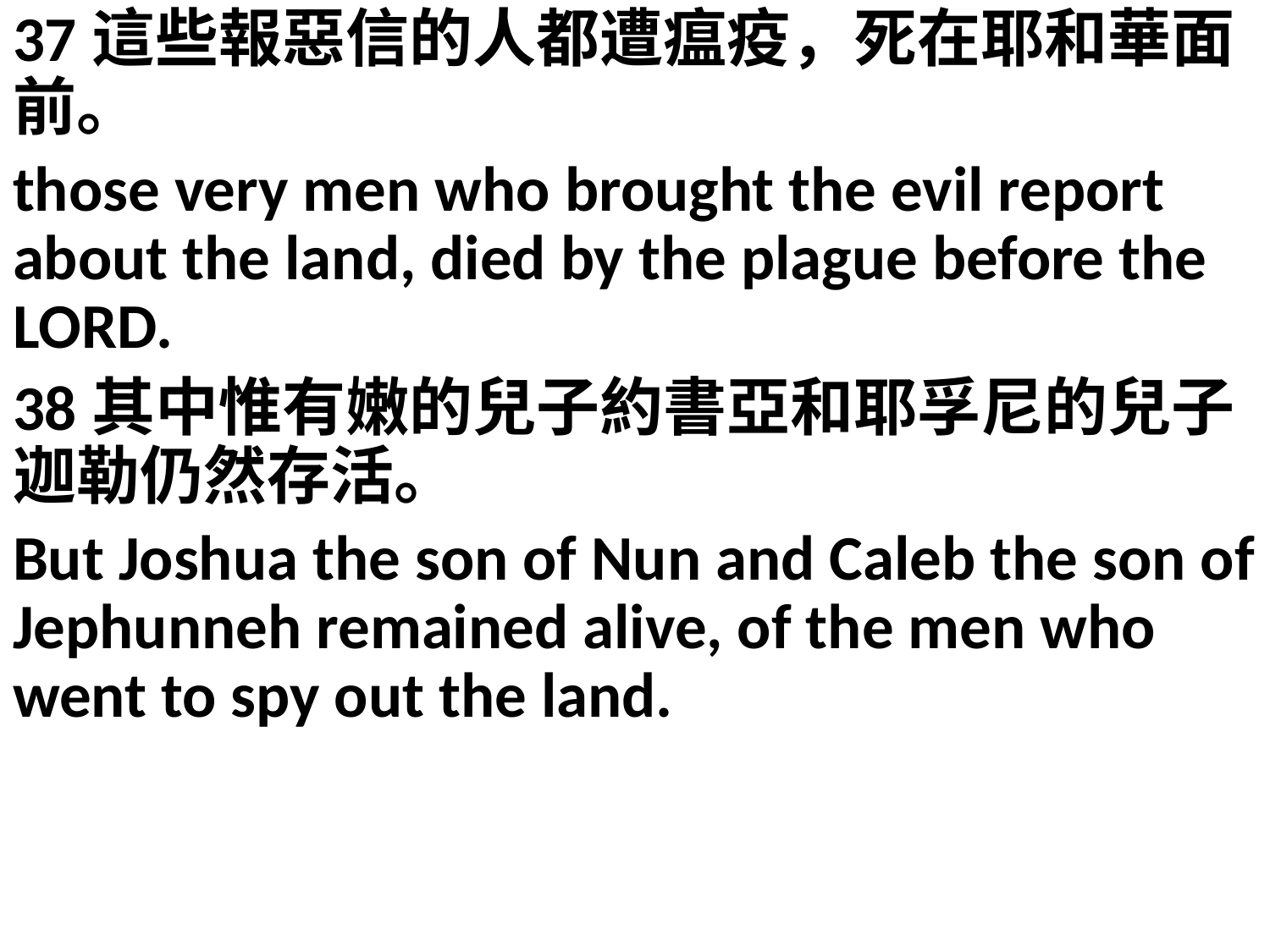

37這些報惡信的人都遭瘟疫，死在耶和華面前。
those very men who brought the evil report about the land, died by the plague before the LORD.
38其中惟有嫩的兒子約書亞和耶孚尼的兒子迦勒仍然存活。
But Joshua the son of Nun and Caleb the son of Jephunneh remained alive, of the men who went to spy out the land.